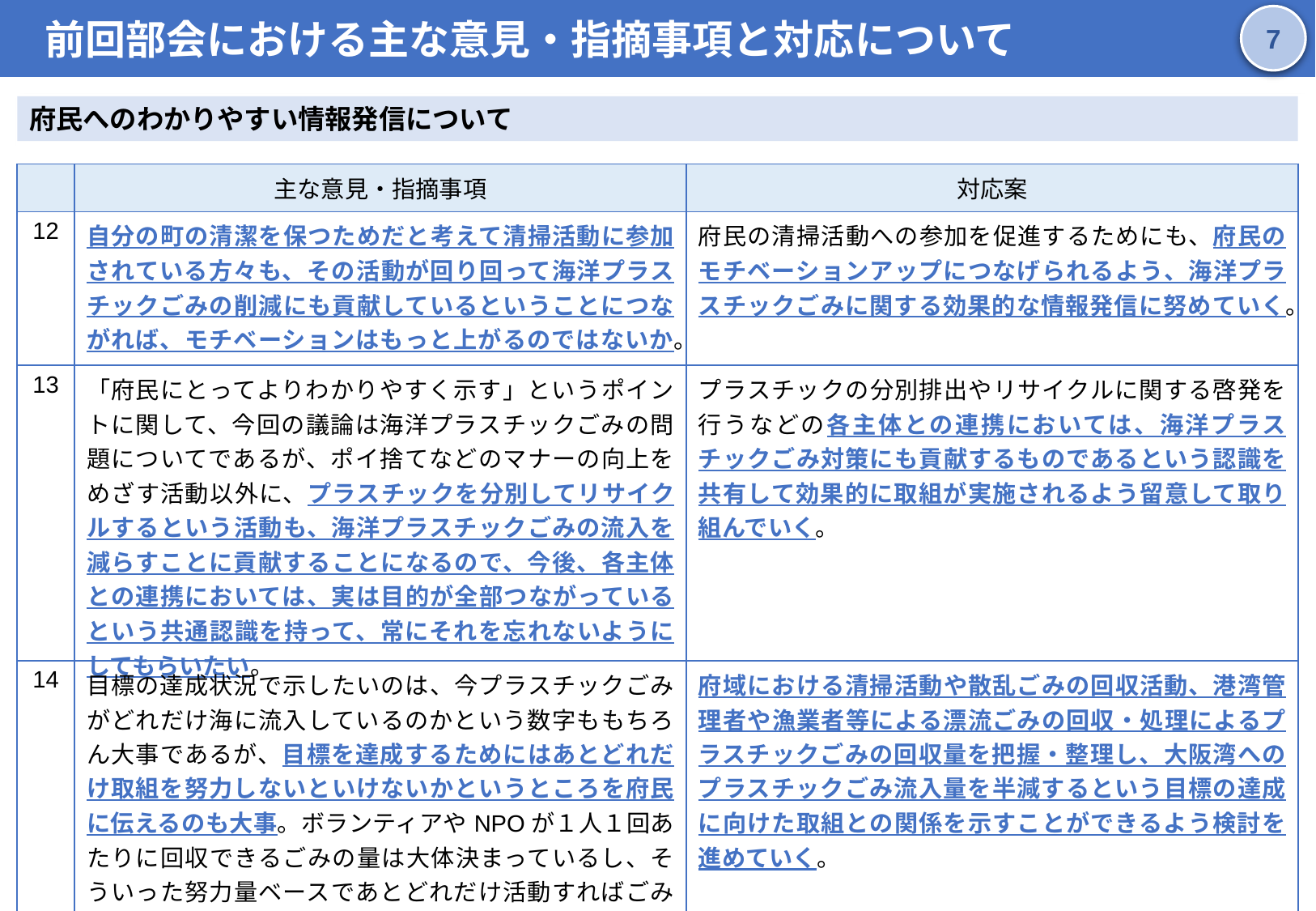

前回部会における主な意見・指摘事項と対応について
7
府民へのわかりやすい情報発信について
|  | 主な意見・指摘事項 | 対応案 |
| --- | --- | --- |
| 12 | 自分の町の清潔を保つためだと考えて清掃活動に参加されている方々も、その活動が回り回って海洋プラスチックごみの削減にも貢献しているということにつながれば、モチベーションはもっと上がるのではないか。 | 府民の清掃活動への参加を促進するためにも、府民のモチベーションアップにつなげられるよう、海洋プラスチックごみに関する効果的な情報発信に努めていく。 |
| 13 | 「府民にとってよりわかりやすく示す」というポイントに関して、今回の議論は海洋プラスチックごみの問題についてであるが、ポイ捨てなどのマナーの向上をめざす活動以外に、プラスチックを分別してリサイクルするという活動も、海洋プラスチックごみの流入を減らすことに貢献することになるので、今後、各主体との連携においては、実は目的が全部つながっているという共通認識を持って、常にそれを忘れないようにしてもらいたい。 | プラスチックの分別排出やリサイクルに関する啓発を行うなどの各主体との連携においては、海洋プラスチックごみ対策にも貢献するものであるという認識を共有して効果的に取組が実施されるよう留意して取り組んでいく。 |
| 14 | 目標の達成状況で示したいのは、今プラスチックごみがどれだけ海に流入しているのかという数字ももちろん大事であるが、目標を達成するためにはあとどれだけ取組を努力しないといけないかというところを府民に伝えるのも大事。ボランティアやNPOが１人１回あたりに回収できるごみの量は大体決まっているし、そういった努力量ベースであとどれだけ活動すればごみを半減できるのかといった見せ方もひとつある。 | 府域における清掃活動や散乱ごみの回収活動、港湾管理者や漁業者等による漂流ごみの回収・処理によるプラスチックごみの回収量を把握・整理し、大阪湾へのプラスチックごみ流入量を半減するという目標の達成に向けた取組との関係を示すことができるよう検討を進めていく。 |